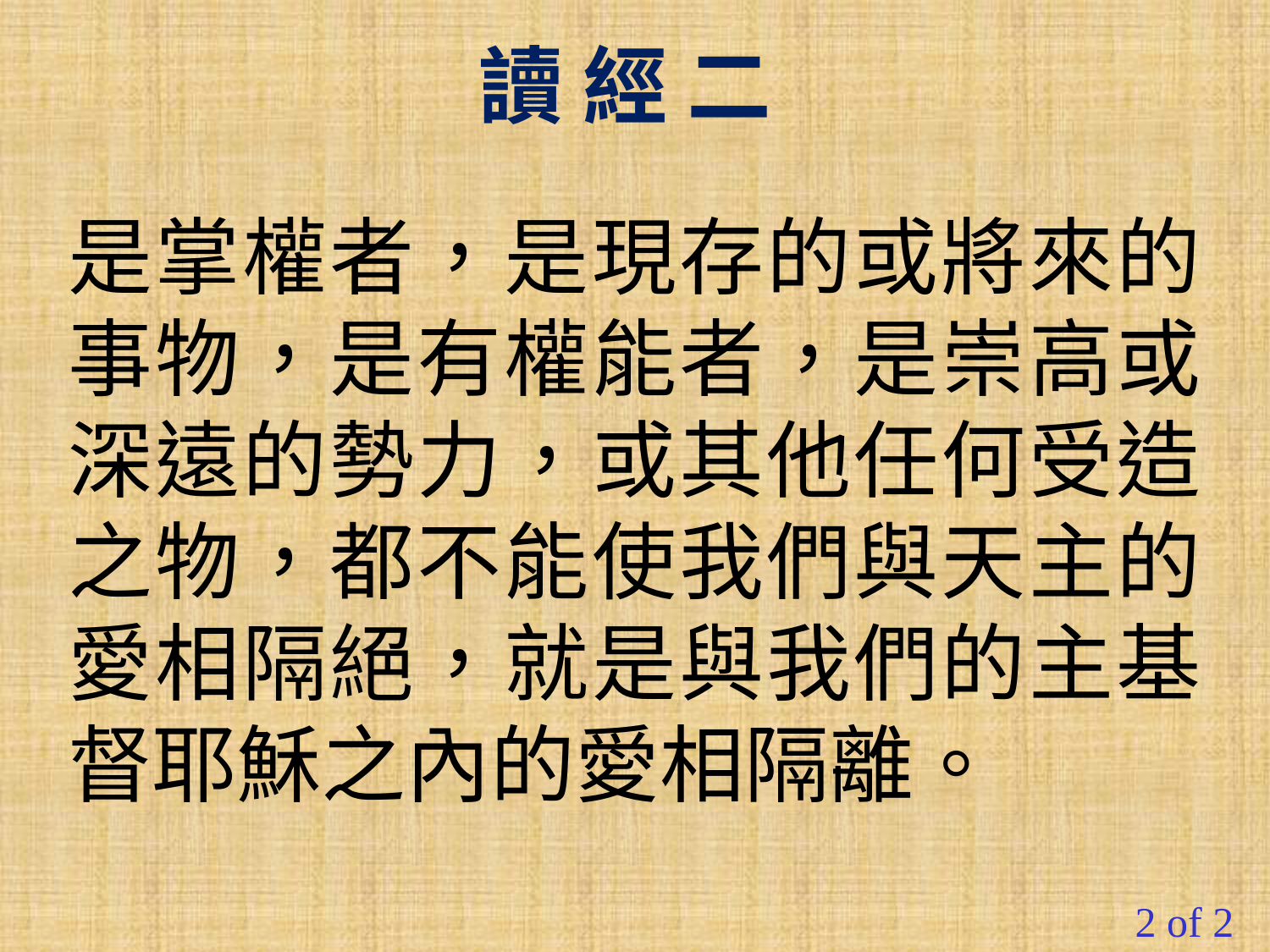

讀 經 二

是掌權者，是現存的或將來的事物，是有權能者，是崇高或深遠的勢力，或其他任何受造之物，都不能使我們與天主的愛相隔絕，就是與我們的主基督耶穌之內的愛相隔離。
2 of 2